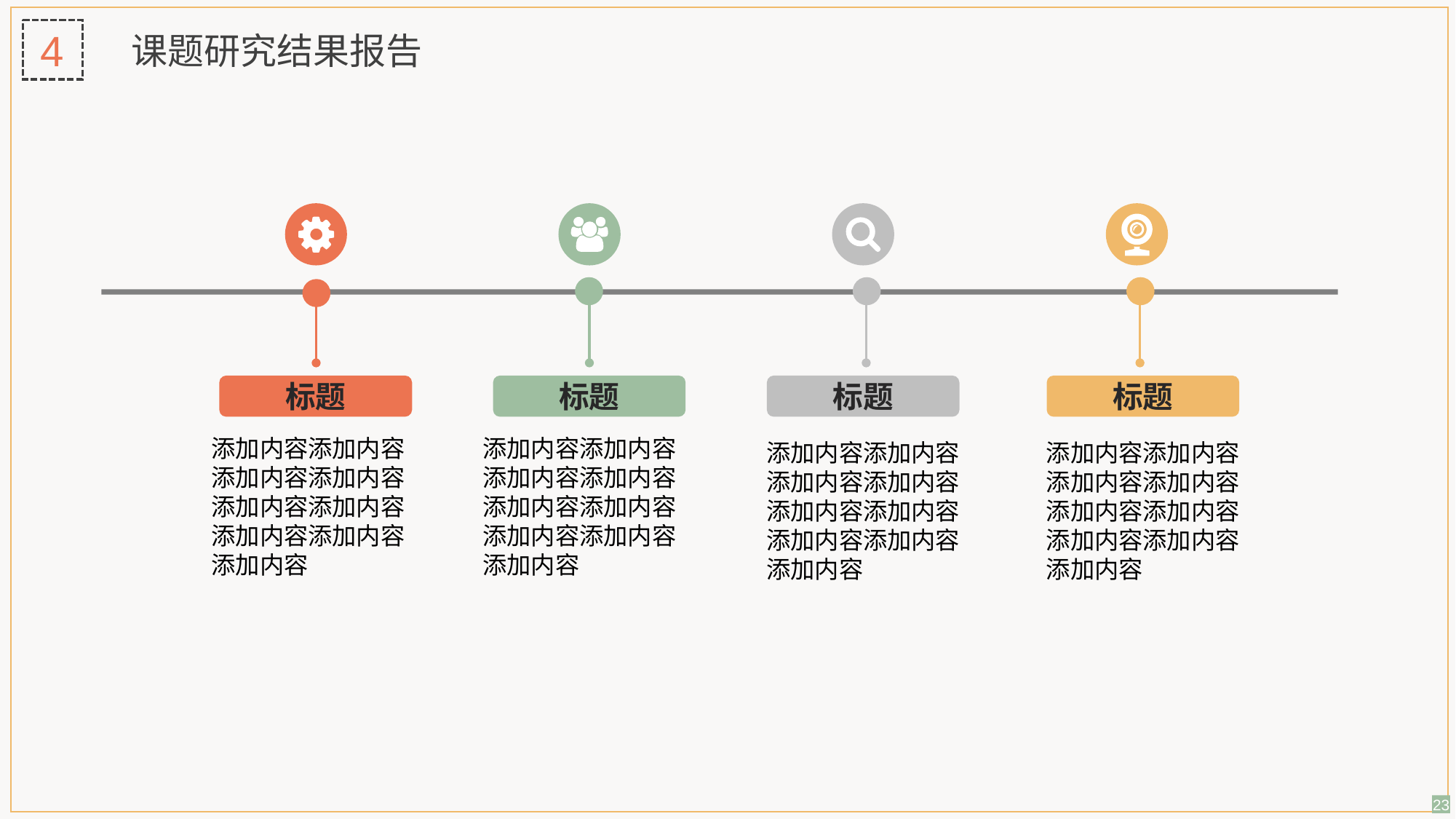

4
课题研究结果报告

标题
标题
标题
标题
添加内容添加内容添加内容添加内容添加内容添加内容添加内容添加内容添加内容
添加内容添加内容添加内容添加内容添加内容添加内容添加内容添加内容添加内容
添加内容添加内容添加内容添加内容添加内容添加内容添加内容添加内容添加内容
添加内容添加内容添加内容添加内容添加内容添加内容添加内容添加内容添加内容
23